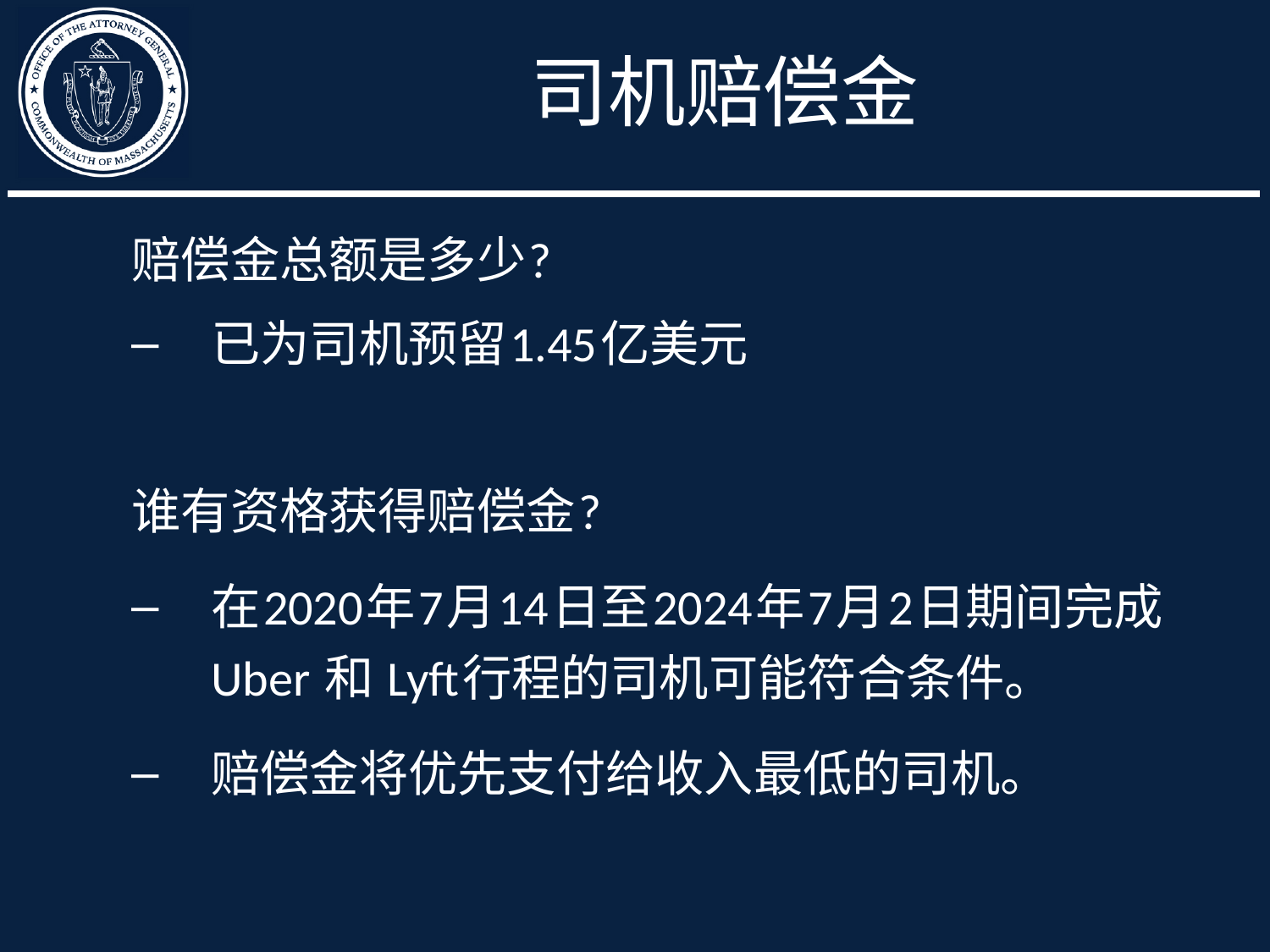

# 司机赔偿金
赔偿金总额是多少?
已为司机预留1.45亿美元

谁有资格获得赔偿金?
在2020年7月14日至2024年7月2日期间完成Uber 和 Lyft行程的司机可能符合条件。
赔偿金将优先支付给收入最低的司机。